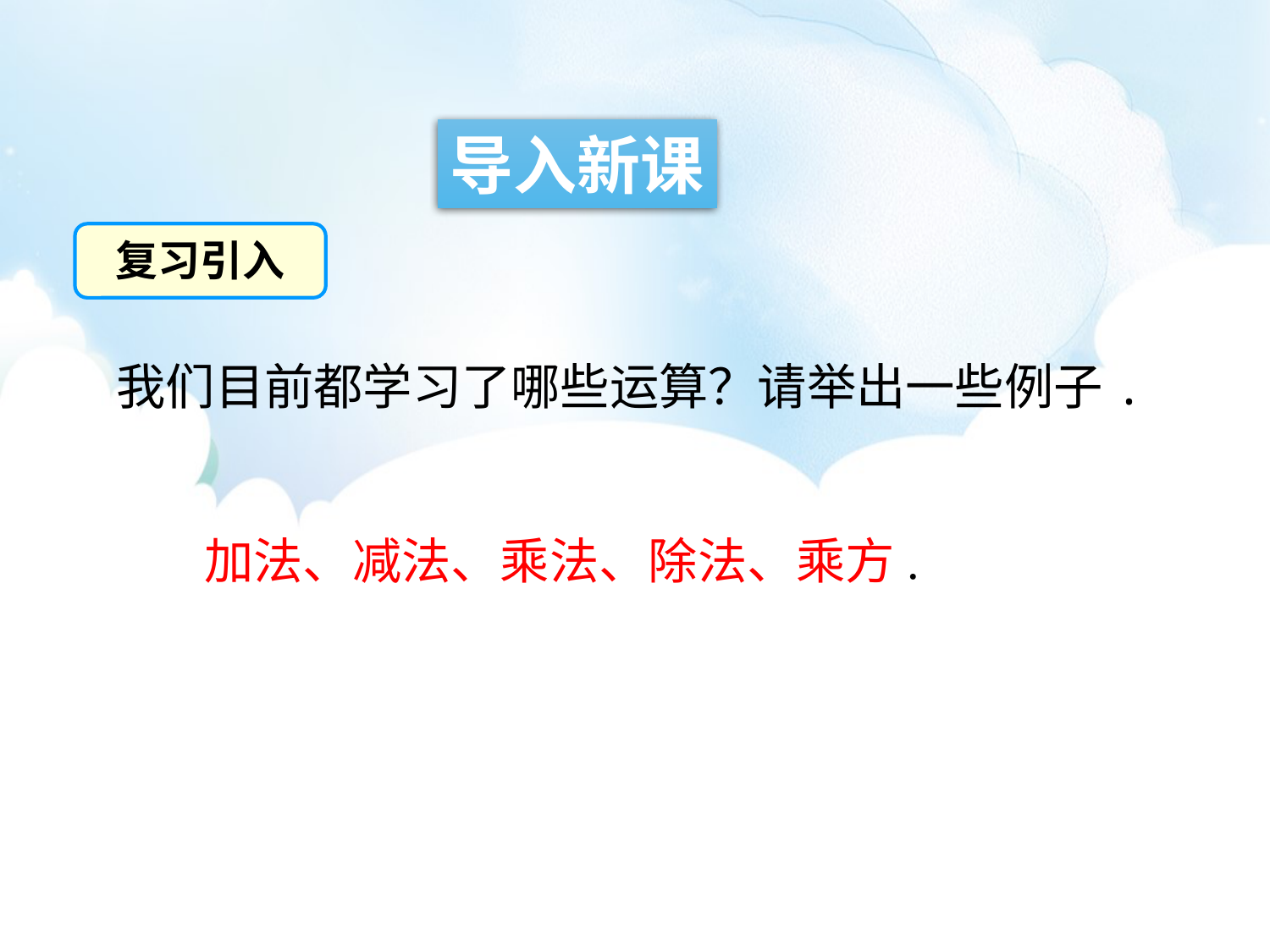

导入新课
复习引入
我们目前都学习了哪些运算？请举出一些例子.
加法、减法、乘法、除法、乘方.